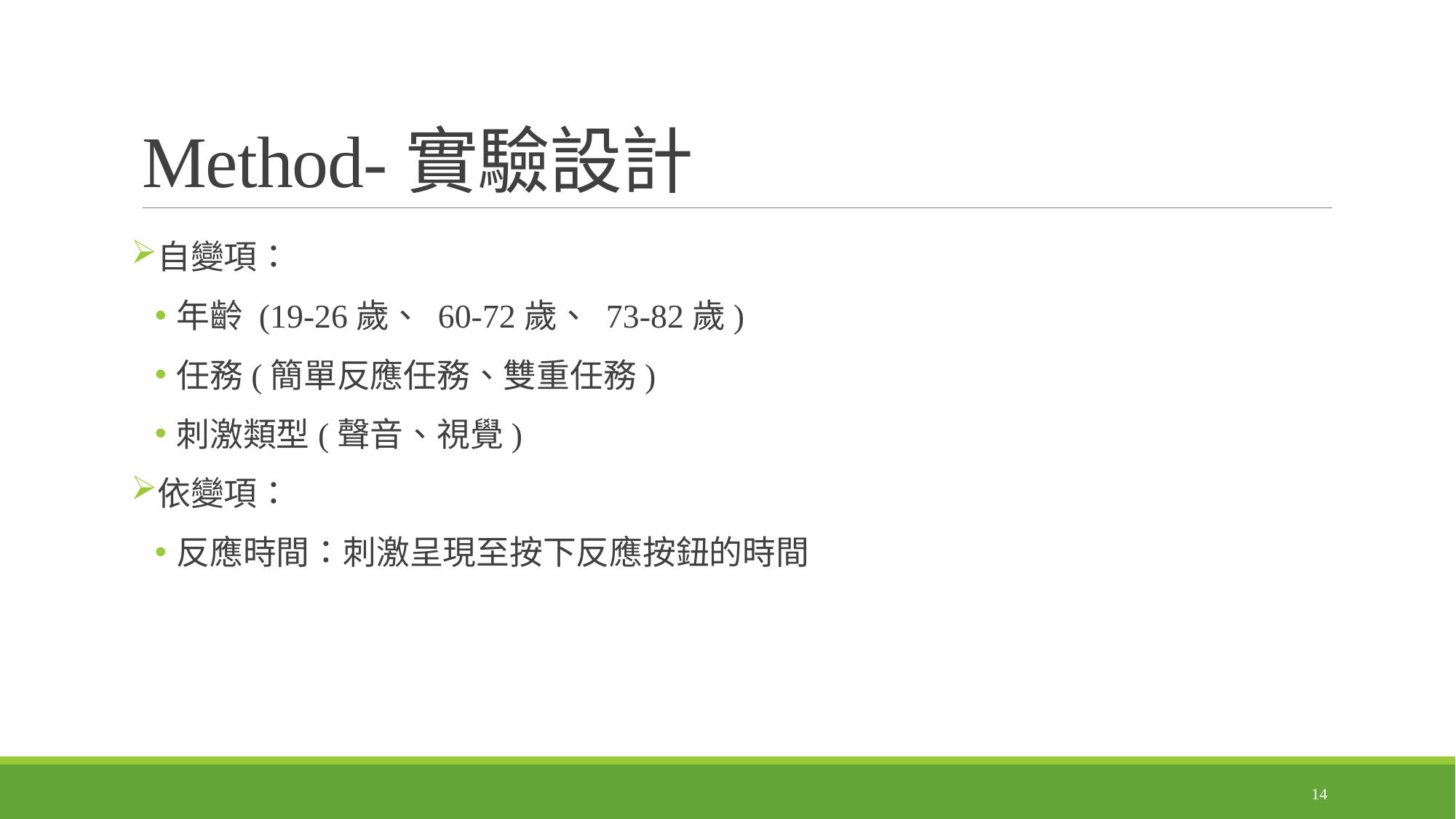

# Method-實驗設計
自變項：
年齡 (19-26歲、 60-72歲、 73-82歲)
任務(簡單反應任務、雙重任務)
刺激類型(聲音、視覺)
依變項：
反應時間：刺激呈現至按下反應按鈕的時間
14